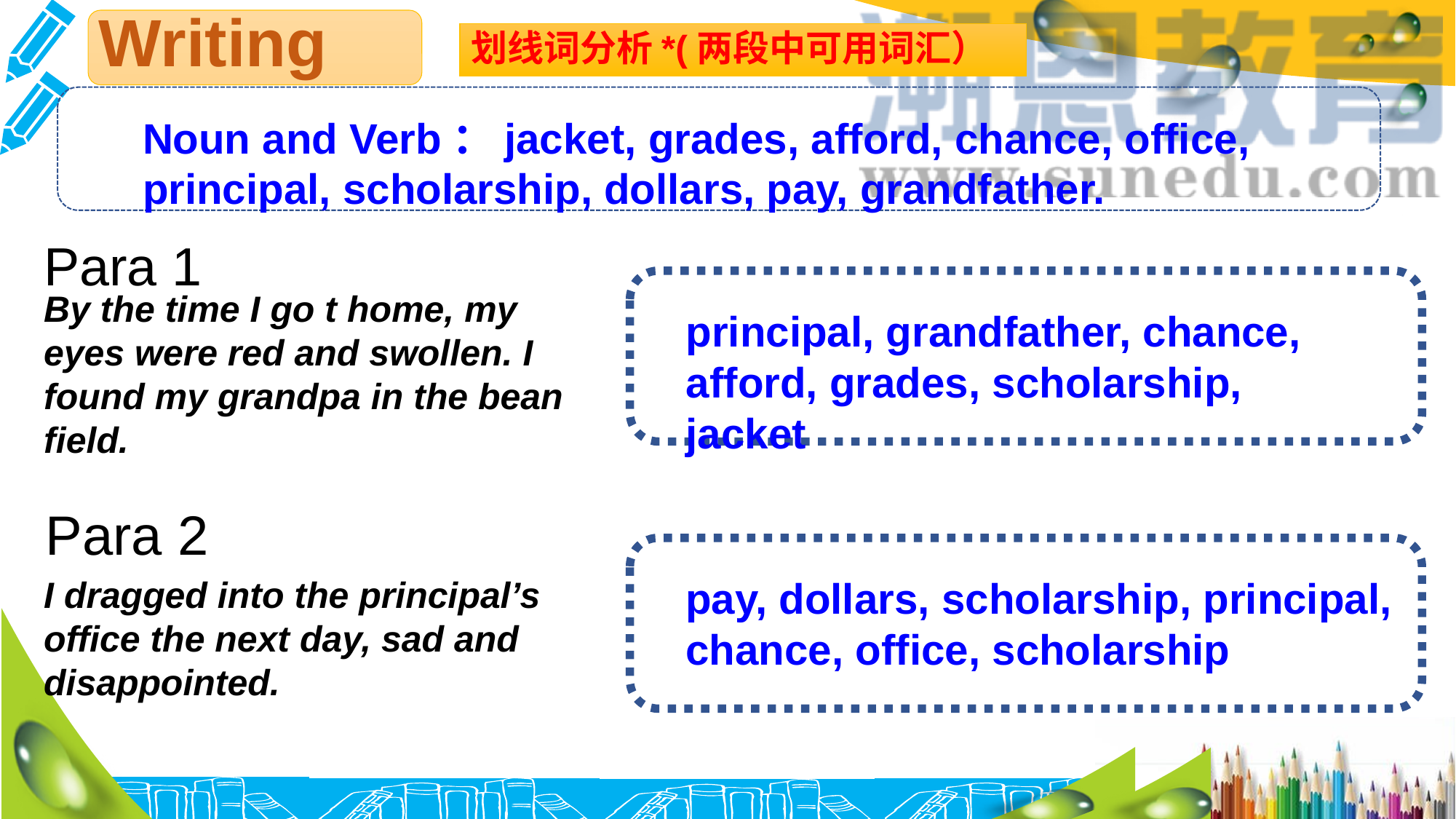

Writing

# 划线词分析*(两段中可用词汇）

Noun and Verb：jacket, grades, afford, chance, office, principal, scholarship, dollars, pay, grandfather.
Para 1

principal, grandfather, chance, afford, grades, scholarship, jacket
By the time I go t home, my eyes were red and swollen. I found my grandpa in the bean field.
Para 2

pay, dollars, scholarship, principal, chance, office, scholarship
I dragged into the principal’s office the next day, sad and disappointed.